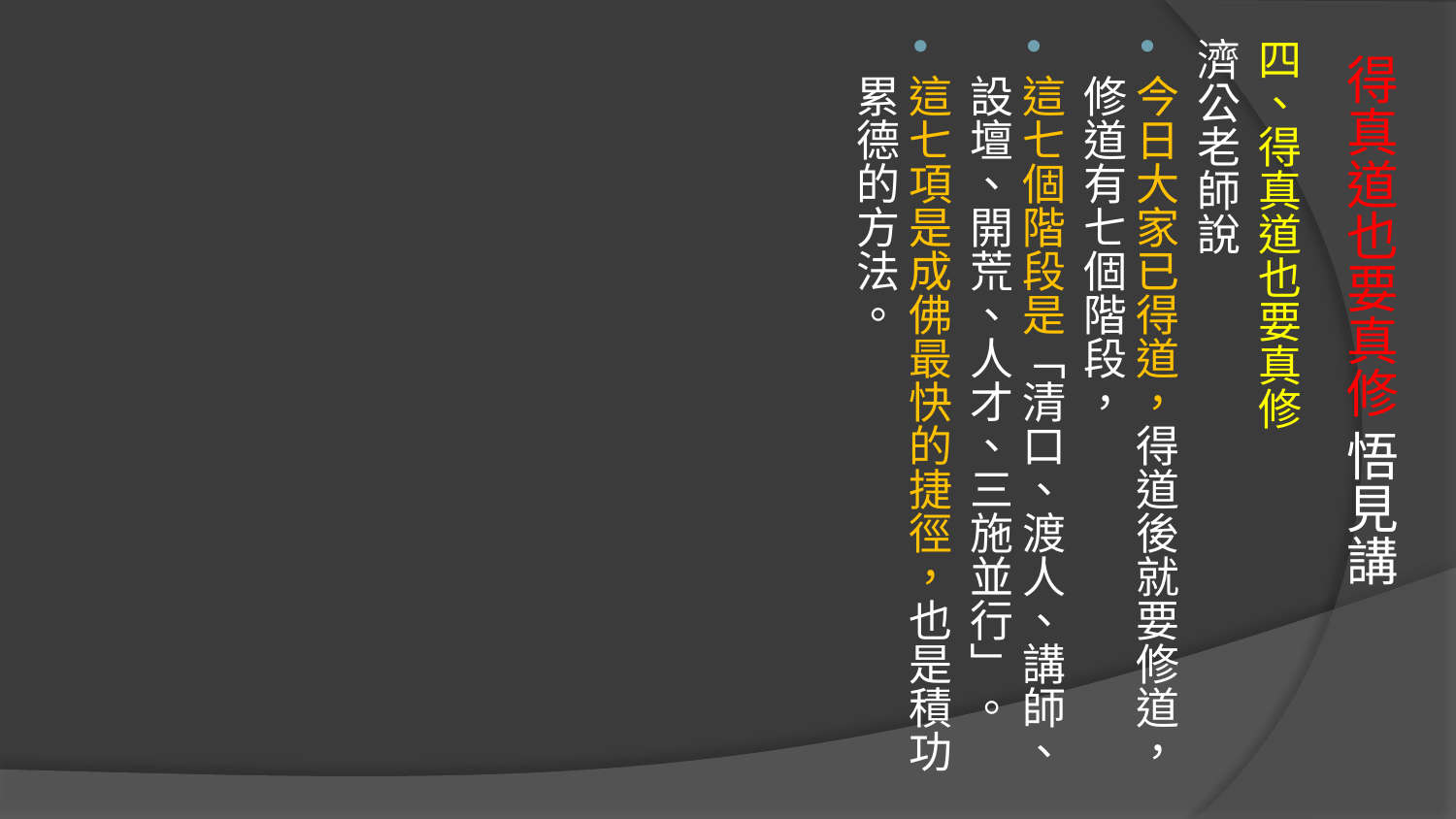

四、得真道也要真修
濟公老師說
今日大家已得道，得道後就要修道，修道有七個階段，
這七個階段是「清口、渡人、講師、設壇、開荒、人才、三施並行」。
這七項是成佛最快的捷徑，也是積功累德的方法。

# 得真道也要真修 悟見講